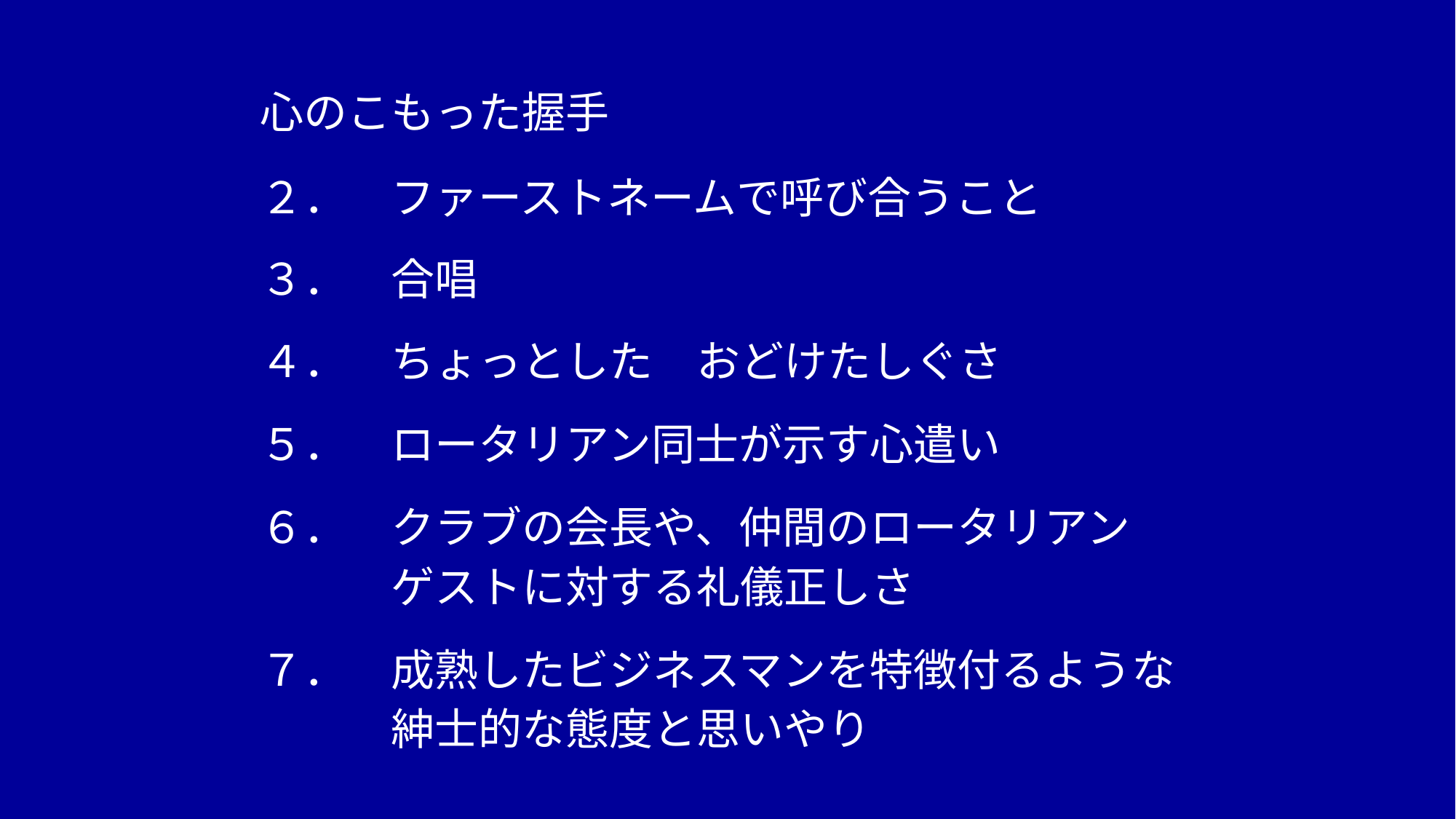

心のこもった握手
あ
２．　ファーストネームで呼び合うこと

３．　合唱

４．　ちょっとした　おどけたしぐさ

５．　ロータリアン同士が示す心遣い

６．　クラブの会長や、仲間のロータリアン
　　　ゲストに対する礼儀正しさ

７．　成熟したビジネスマンを特徴付るような
　　　紳士的な態度と思いやり